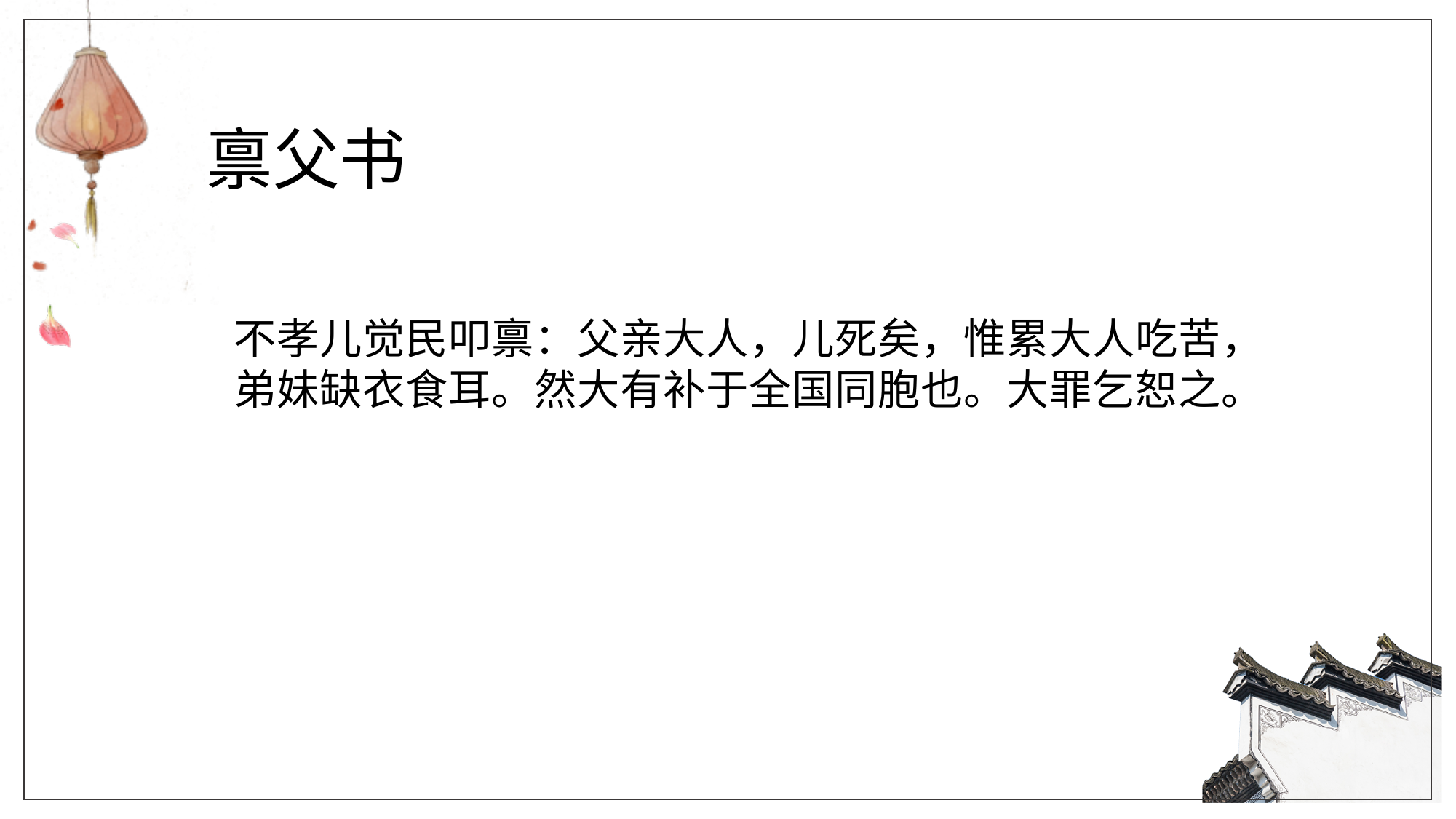

禀父书
不孝儿觉民叩禀：父亲大人，儿死矣，惟累大人吃苦，弟妹缺衣食耳。然大有补于全国同胞也。大罪乞恕之。